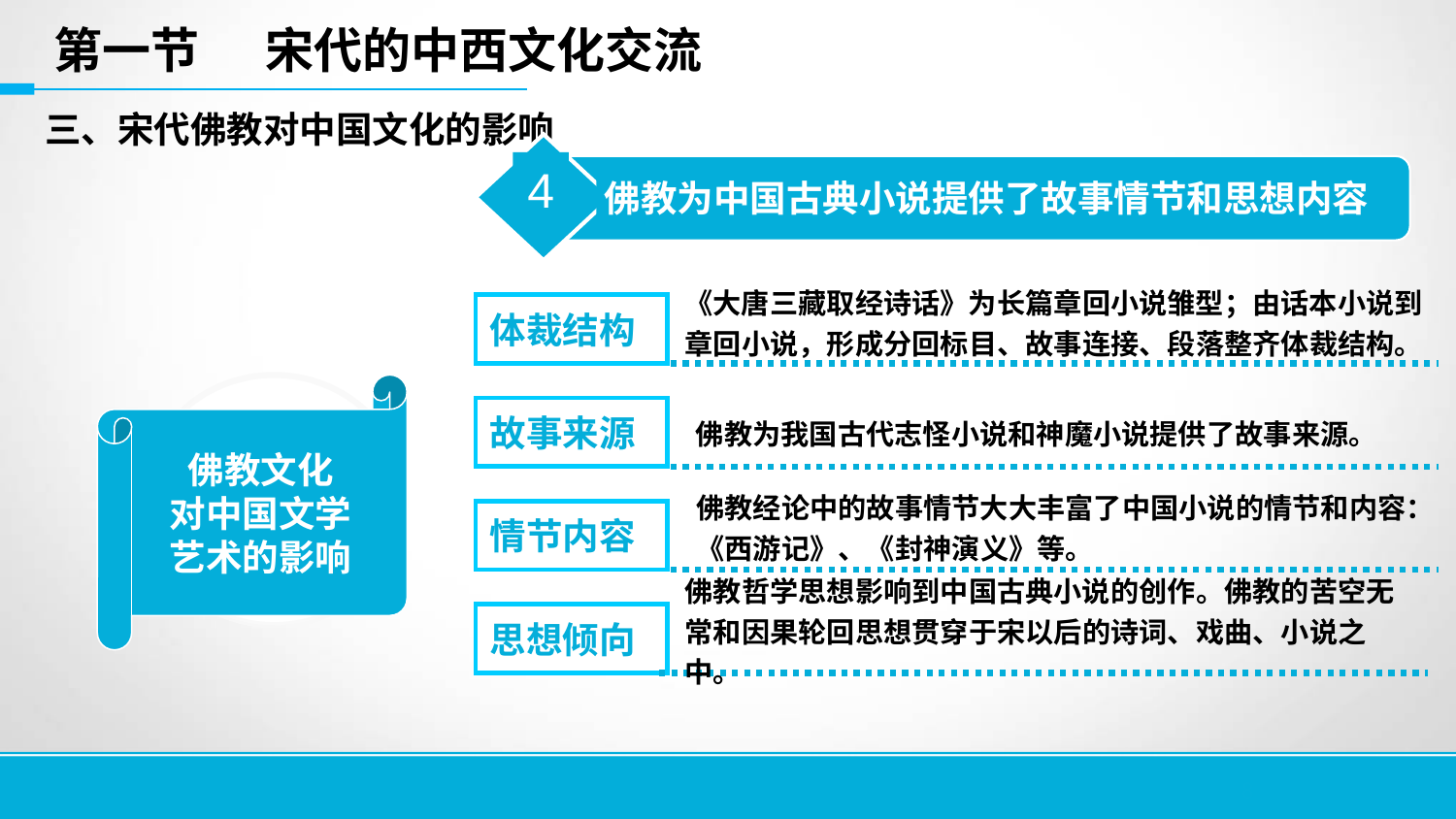

第一节      宋代的中西文化交流

三、宋代佛教对中国文化的影响

4

佛教为中国古典小说提供了故事情节和思想内容
《大唐三藏取经诗话》为长篇章回小说雏型；由话本小说到章回小说，形成分回标目、故事连接、段落整齐体裁结构。
体裁结构

佛教文化
对中国文学
艺术的影响

佛教文化
对中国文学
的影响

故事来源
佛教为我国古代志怪小说和神魔小说提供了故事来源。
佛教经论中的故事情节大大丰富了中国小说的情节和内容：
《西游记》、《封神演义》等。
情节内容
佛教哲学思想影响到中国古典小说的创作。佛教的苦空无常和因果轮回思想贯穿于宋以后的诗词、戏曲、小说之中。
思想倾向
8